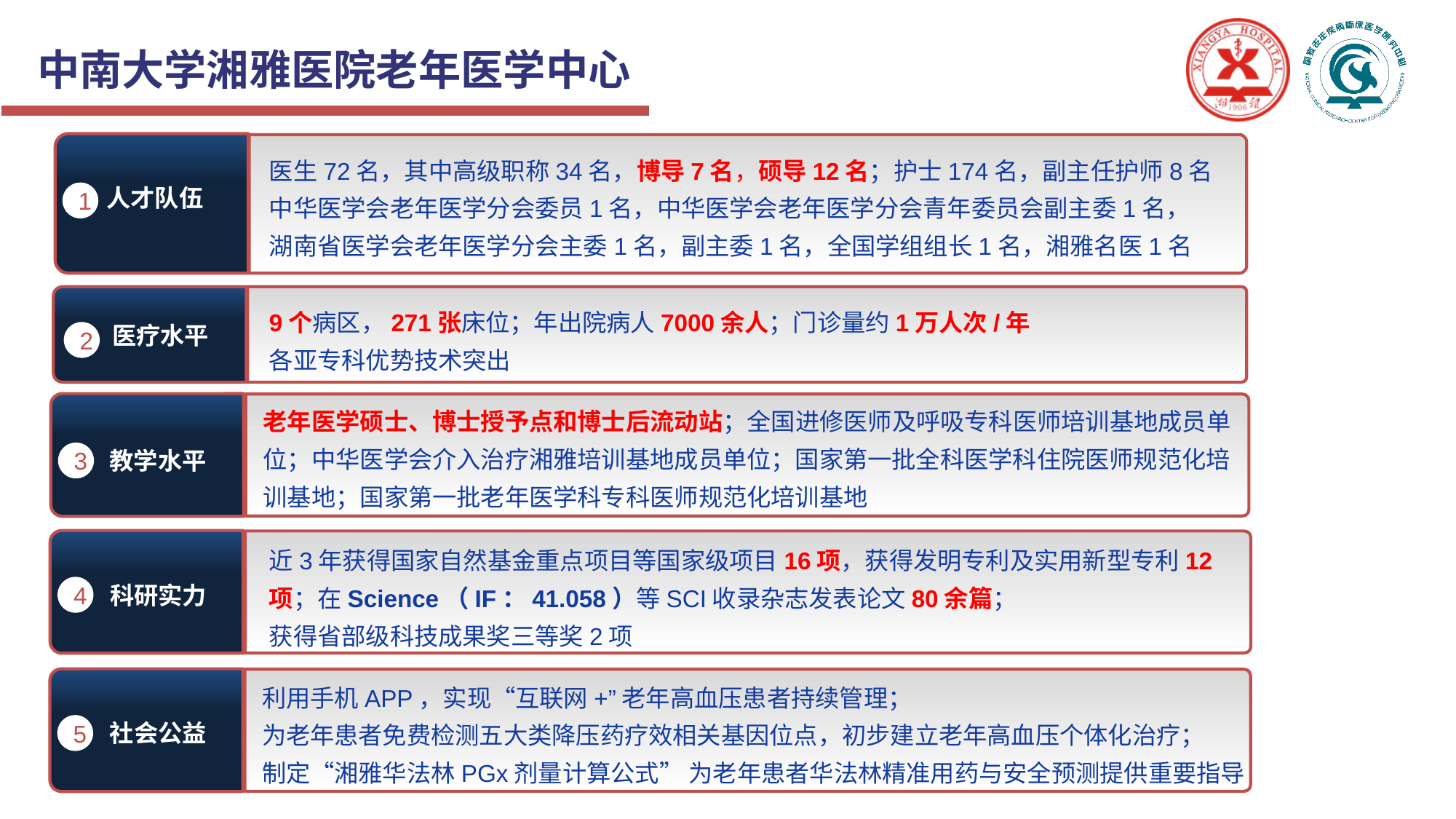

中南大学湘雅医院老年医学中心

医生72名，其中高级职称34名，博导7名，硕导12名；护士174名，副主任护师8名
中华医学会老年医学分会委员1名，中华医学会老年医学分会青年委员会副主委1名，
湖南省医学会老年医学分会主委1名，副主委1名，全国学组组长1名，湘雅名医1名

     人才队伍
1

课题2
9个病区，271张床位；年出院病人7000余人；门诊量约1万人次/年
各亚专科优势技术突出
医疗水平
2

老年医学硕士、博士授予点和博士后流动站；全国进修医师及呼吸专科医师培训基地成员单位；中华医学会介入治疗湘雅培训基地成员单位；国家第一批全科医学科住院医师规范化培训基地；国家第一批老年医学科专科医师规范化培训基地
教学水平
3

近3年获得国家自然基金重点项目等国家级项目16项，获得发明专利及实用新型专利12项；在Science（IF：41.058）等SCI收录杂志发表论文80余篇；
获得省部级科技成果奖三等奖2项
科研实力
4

利用手机APP，实现“互联网+”老年高血压患者持续管理；
为老年患者免费检测五大类降压药疗效相关基因位点，初步建立老年高血压个体化治疗；
制定“湘雅华法林PGx剂量计算公式” 为老年患者华法林精准用药与安全预测提供重要指导
社会公益
5